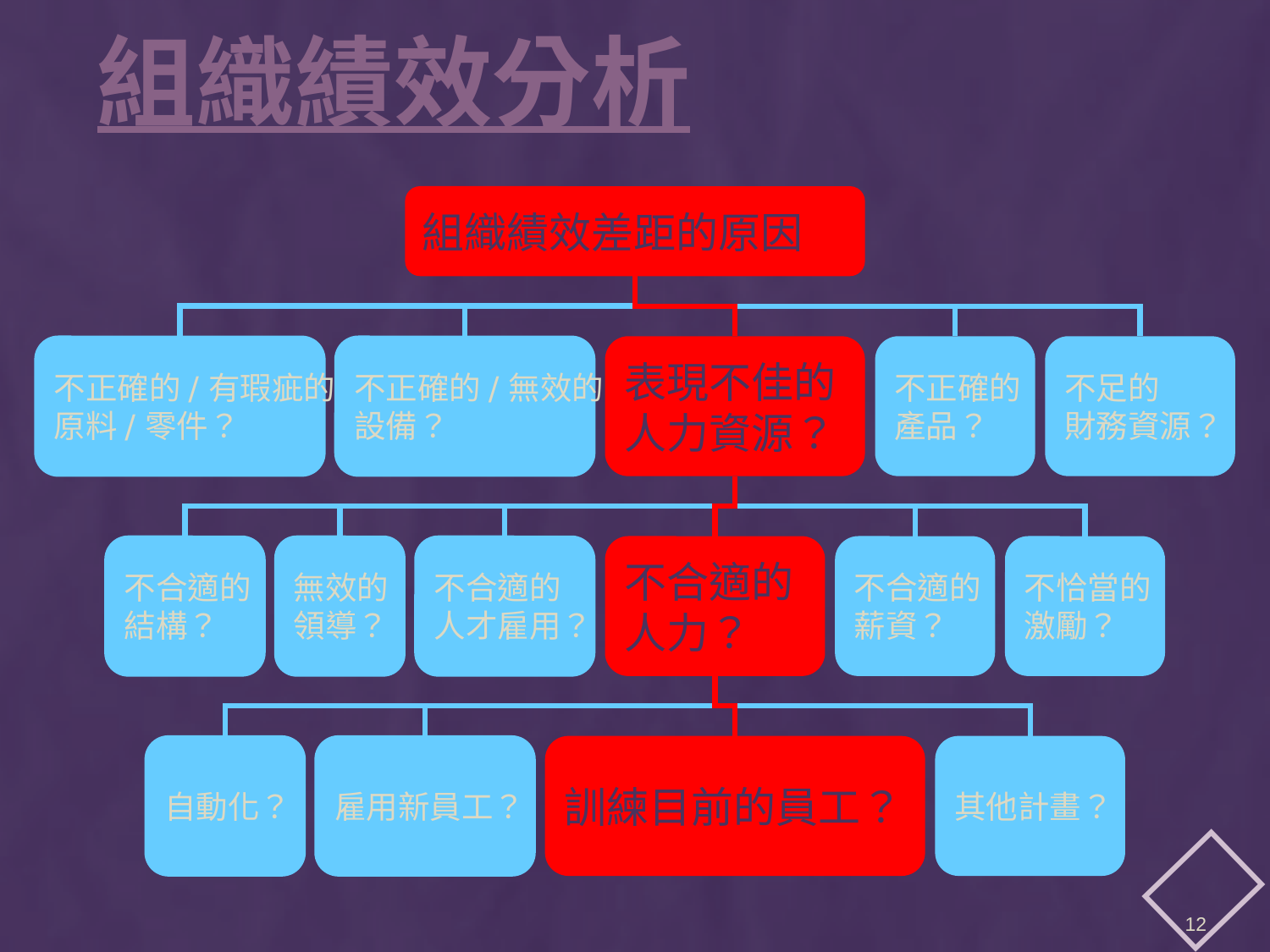

# 組織績效分析
組織績效差距的原因
不正確的/有瑕疵的
原料/零件？
不正確的/無效的
設備？
表現不佳的
人力資源？
不正確的
產品？
不足的
財務資源？
不合適的
結構？
無效的
領導？
不合適的
人才雇用？
不合適的
人力？
不合適的
薪資？
不恰當的
激勵？
自動化？
雇用新員工？
訓練目前的員工？
其他計畫？
12